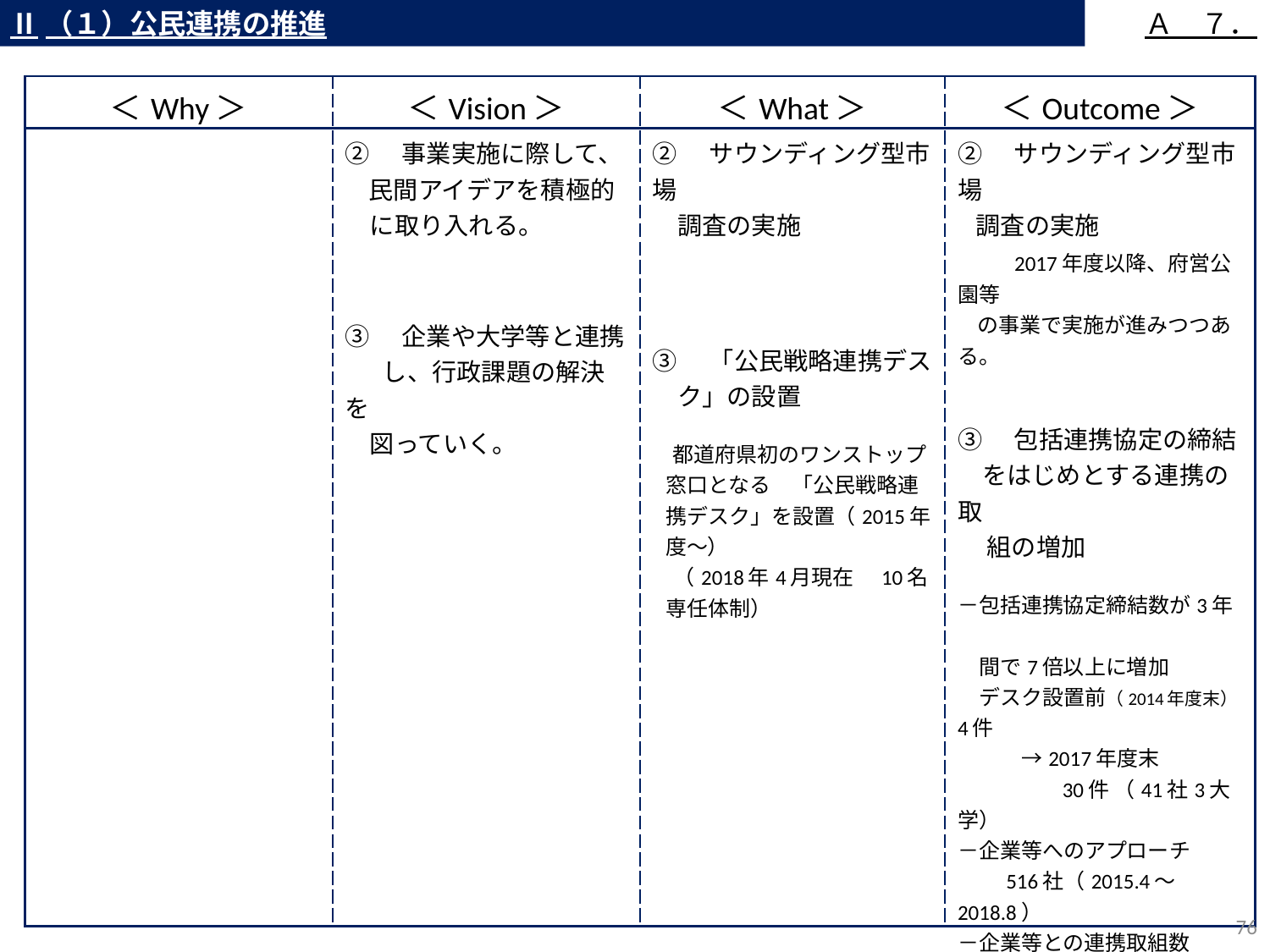

Ⅱ（１）公民連携の推進
Ａ　７．
| ＜Why＞ | ＜Vision＞ | ＜What＞ | ＜Outcome＞ |
| --- | --- | --- | --- |
|  | ②　事業実施に際して、 民間アイデアを積極的 　に取り入れる。 ③　企業や大学等と連携 　し、行政課題の解決を 　図っていく。 | ②　サウンディング型市場 　調査の実施 ③　「公民戦略連携デス 　ク」の設置 都道府県初のワンストップ窓口となる　「公民戦略連携デスク」を設置（2015年度～） 　（2018年4月現在　10名専任体制） | ②　サウンディング型市場 調査の実施 　　2017年度以降、府営公園等 の事業で実施が進みつつある。 ③　包括連携協定の締結 　をはじめとする連携の取 組の増加 －包括連携協定締結数が3年　 　間で7倍以上に増加 　デスク設置前（2014年度末） 4件 　　　→2017年度末　 　　　 　 30件 （41社3大学） －企業等へのアプローチ 　　516社（2015.4～2018.8） －企業等との連携取組数 　　621件（2015.4～2018.9） |
76